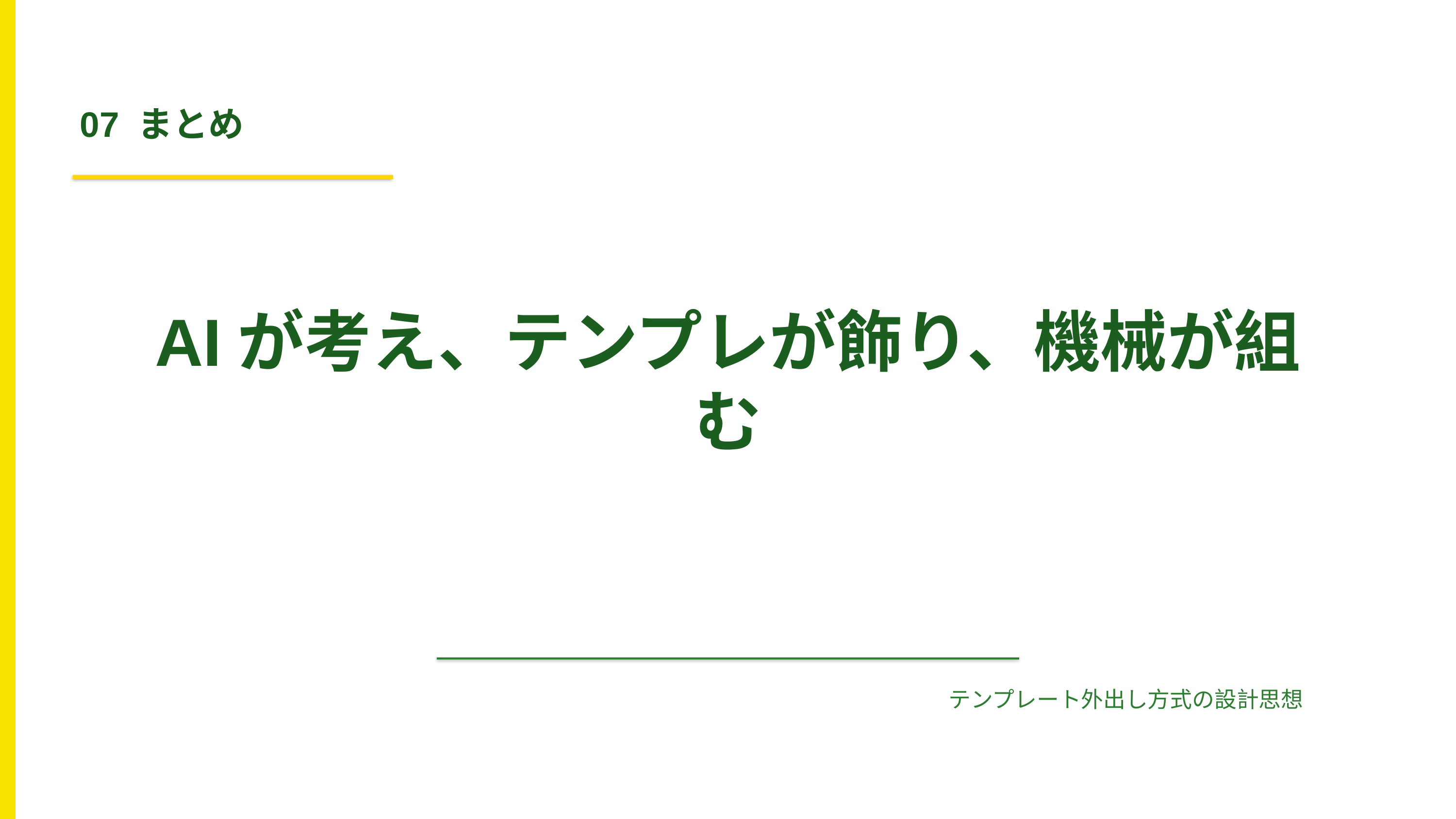

07 まとめ

AIが考え、テンプレが飾り、機械が組む

テンプレート外出し方式の設計思想